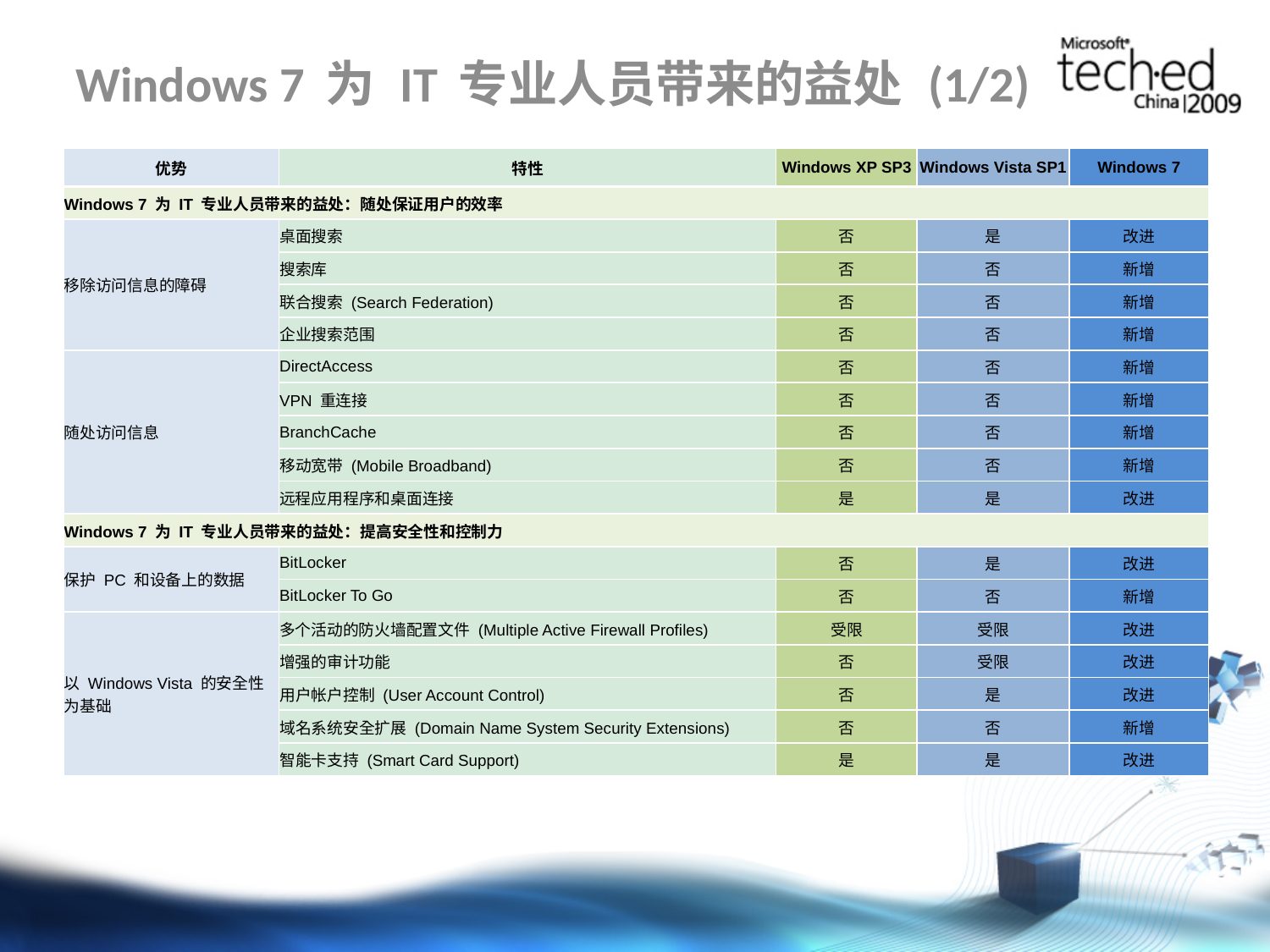

# Windows 7 为 IT 专业人员带来的益处 (1/2)
| 优势 | 特性 | Windows XP SP3 | Windows Vista SP1 | Windows 7 |
| --- | --- | --- | --- | --- |
| Windows 7 为 IT 专业人员带来的益处：随处保证用户的效率 |  |  |  |  |
| 移除访问信息的障碍 | 桌面搜索 | 否 | 是 | 改进 |
|  | 搜索库 | 否 | 否 | 新增 |
|  | 联合搜索 (Search Federation) | 否 | 否 | 新增 |
|  | 企业搜索范围 | 否 | 否 | 新增 |
| 随处访问信息 | DirectAccess | 否 | 否 | 新增 |
|  | VPN 重连接 | 否 | 否 | 新增 |
|  | BranchCache | 否 | 否 | 新增 |
|  | 移动宽带 (Mobile Broadband) | 否 | 否 | 新增 |
|  | 远程应用程序和桌面连接 | 是 | 是 | 改进 |
| Windows 7 为 IT 专业人员带来的益处：提高安全性和控制力 |  |  |  |  |
| 保护 PC 和设备上的数据 | BitLocker | 否 | 是 | 改进 |
|  | BitLocker To Go | 否 | 否 | 新增 |
| 以 Windows Vista 的安全性为基础 | 多个活动的防火墙配置文件 (Multiple Active Firewall Profiles) | 受限 | 受限 | 改进 |
|  | 增强的审计功能 | 否 | 受限 | 改进 |
|  | 用户帐户控制 (User Account Control) | 否 | 是 | 改进 |
|  | 域名系统安全扩展 (Domain Name System Security Extensions) | 否 | 否 | 新增 |
|  | 智能卡支持 (Smart Card Support) | 是 | 是 | 改进 |